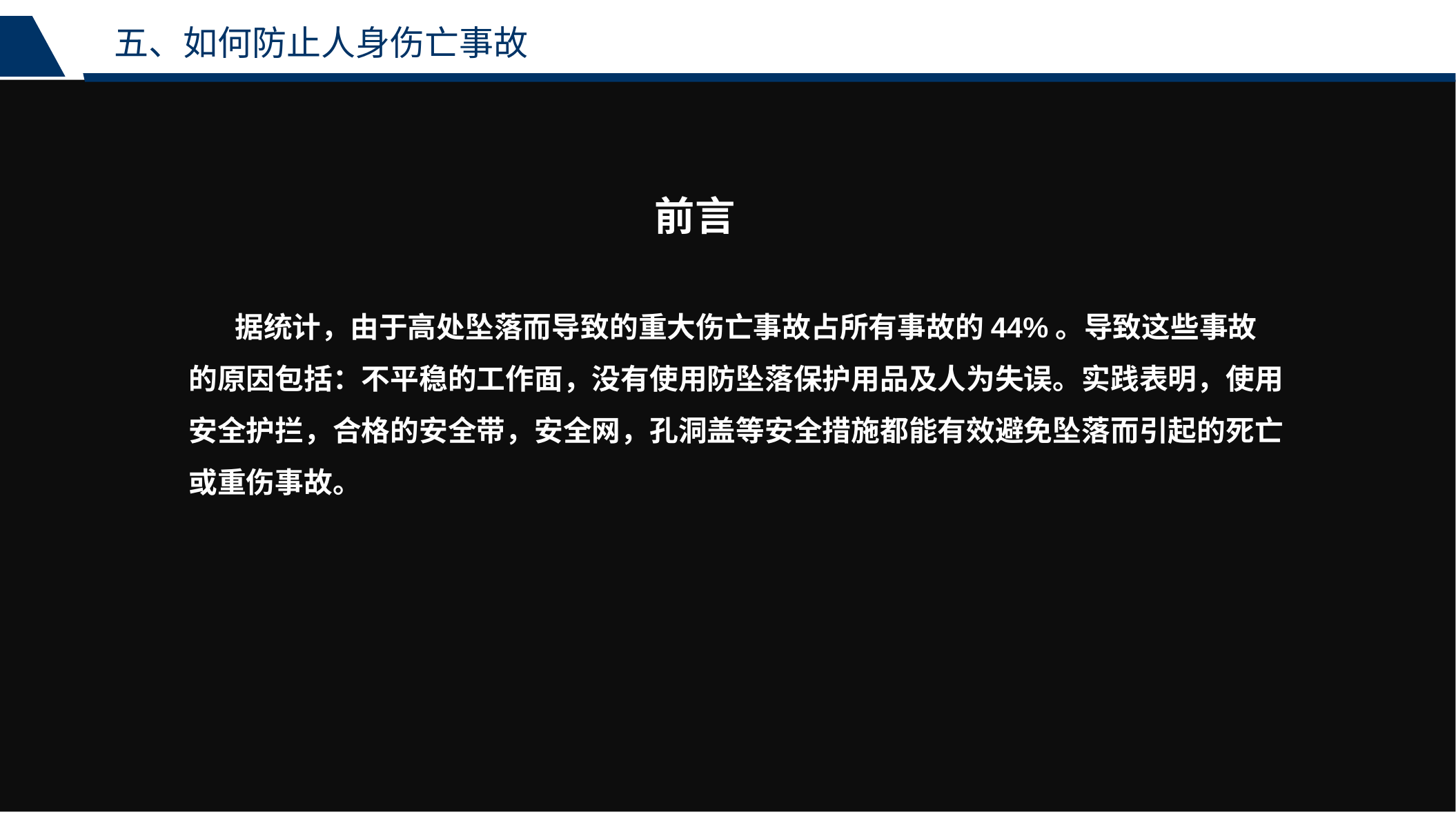

五、如何防止人身伤亡事故

前言
      据统计，由于高处坠落而导致的重大伤亡事故占所有事故的44%。导致这些事故的原因包括：不平稳的工作面，没有使用防坠落保护用品及人为失误。实践表明，使用安全护拦，合格的安全带，安全网，孔洞盖等安全措施都能有效避免坠落而引起的死亡或重伤事故。